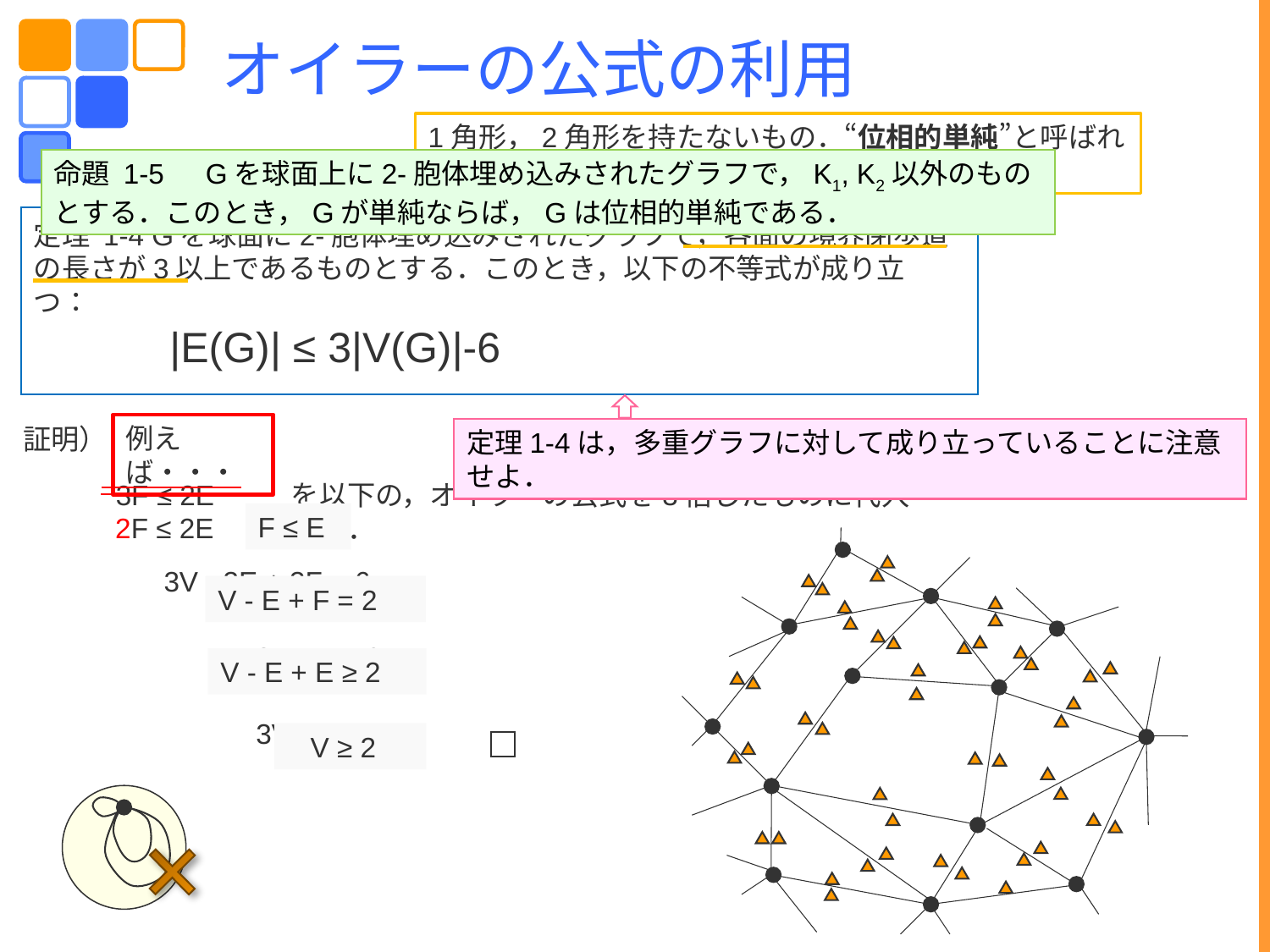

オイラーの公式の利用
1角形，2角形を持たないもの．“位相的単純”と呼ばれる．
命題 1-5　Gを球面上に2-胞体埋め込みされたグラフで，K1, K2以外のものとする．このとき，Gが単純ならば，Gは位相的単純である．

定理 1-4 Gを球面に2-胞体埋め込みされたグラフで，各面の境界閉歩道の長さが3以上であるものとする．このとき，以下の不等式が成り立つ：
 |E(G)| ≤ 3|V(G)|-6

例えば・・・
証明）
定理1-4は，多重グラフに対して成り立っていることに注意せよ．
3F ≤ 2E
を以下の，オイラーの公式を3倍したものに代入する．
F ≤ E
2F ≤ 2E

3V - 3E + 3F = 6

V - E + F = 2

3V - E ≥ 6

V - E + E ≥ 2

3V - 6 ≥ E

   V ≥ 2